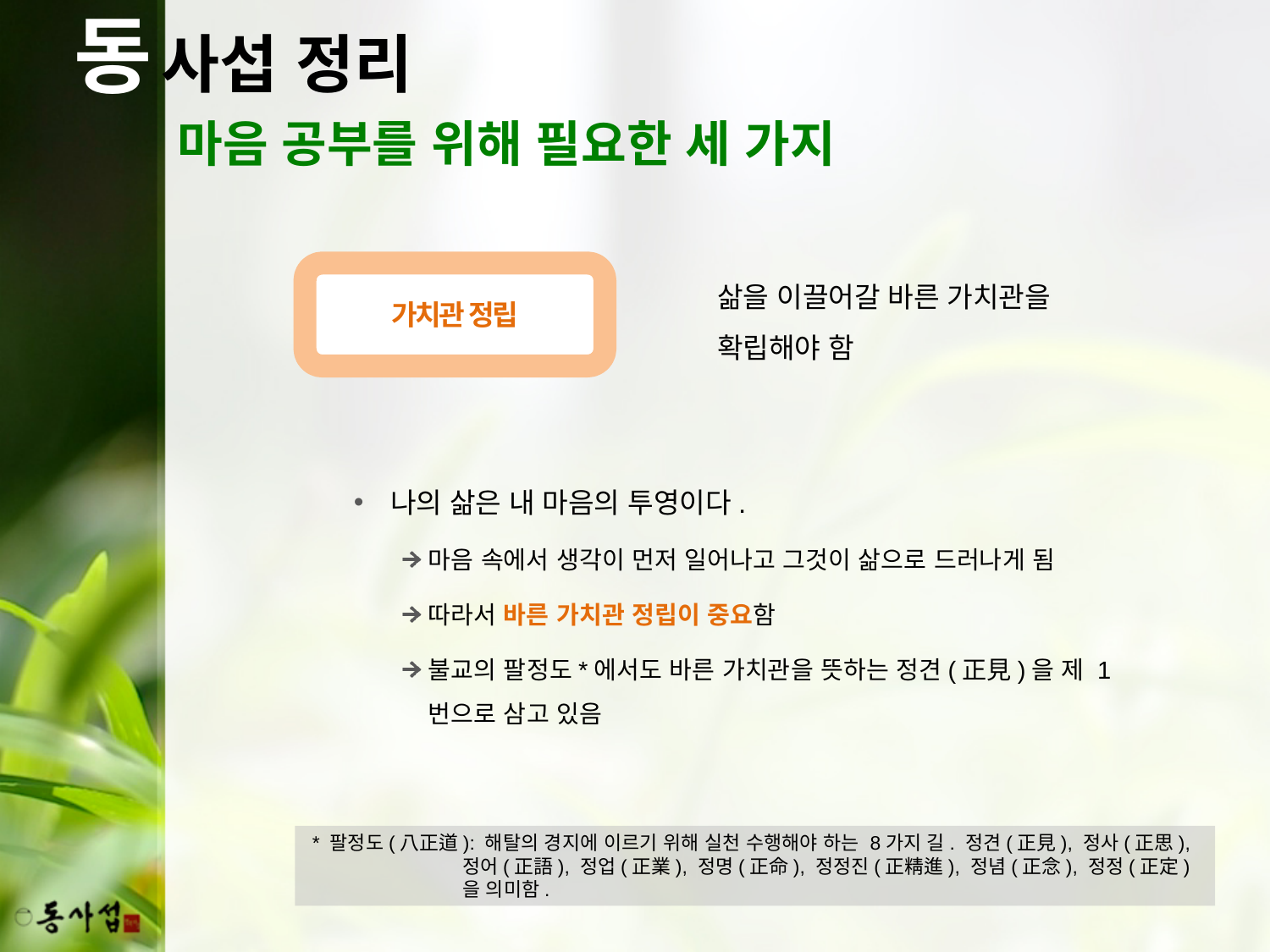

동
사섭 정리
마음 공부를 위해 필요한 세 가지
삶을 이끌어갈 바른 가치관을 확립해야 함
가치관 정립
나의 삶은 내 마음의 투영이다.
마음 속에서 생각이 먼저 일어나고 그것이 삶으로 드러나게 됨
따라서 바른 가치관 정립이 중요함
불교의 팔정도*에서도 바른 가치관을 뜻하는 정견(正見)을 제 1번으로 삼고 있음
* 팔정도(八正道): 해탈의 경지에 이르기 위해 실천 수행해야 하는 8가지 길. 정견(正見), 정사(正思), 정어(正語), 정업(正業), 정명(正命), 정정진(正精進), 정념(正念), 정정(正定)을 의미함.